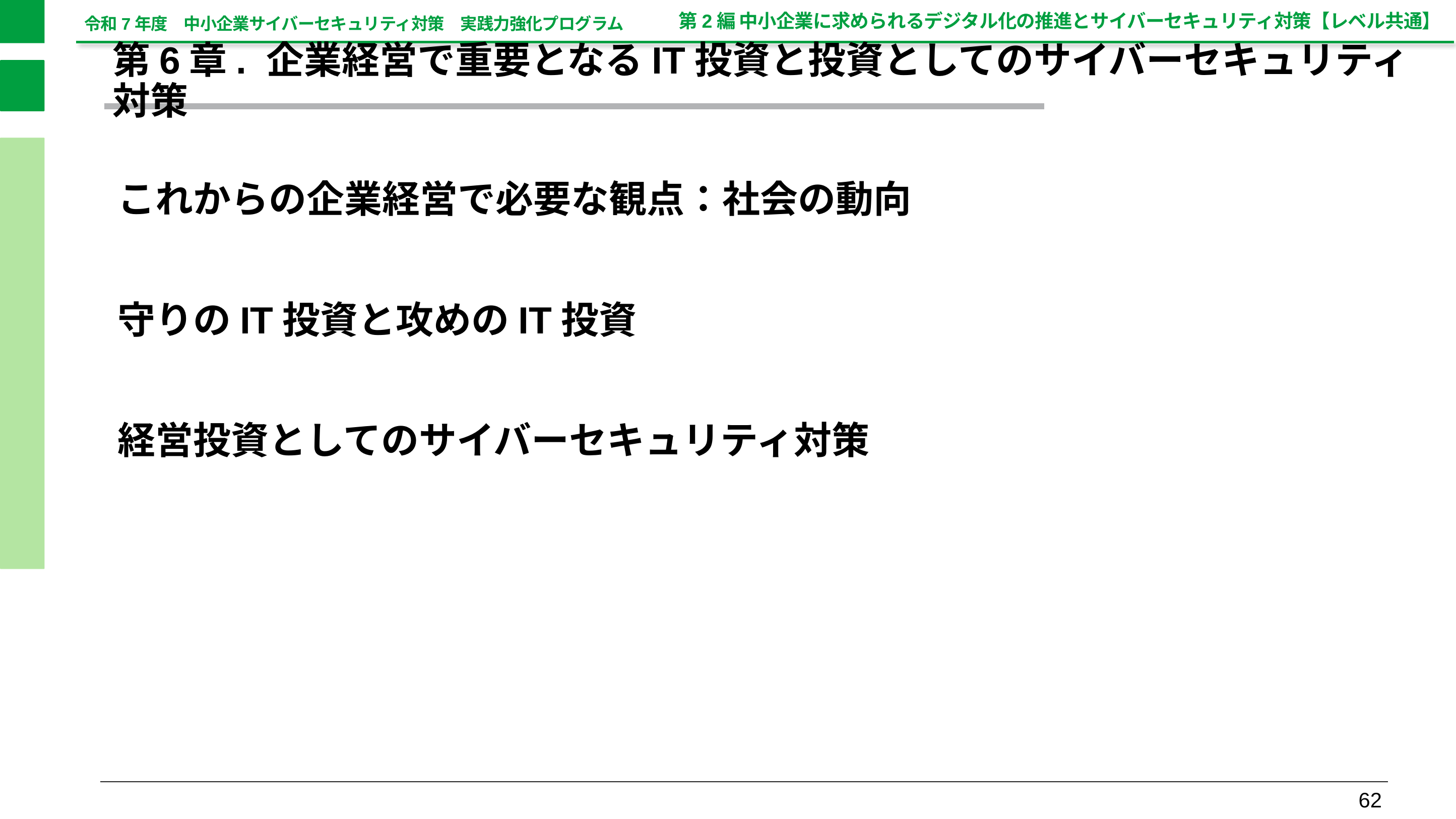

第2編 中小企業に求められるデジタル化の推進とサイバーセキュリティ対策【レベル共通】
第6章. 企業経営で重要となるIT投資と投資としてのサイバーセキュリティ対策
これからの企業経営で必要な観点：社会の動向

守りのIT投資と攻めのIT投資

経営投資としてのサイバーセキュリティ対策